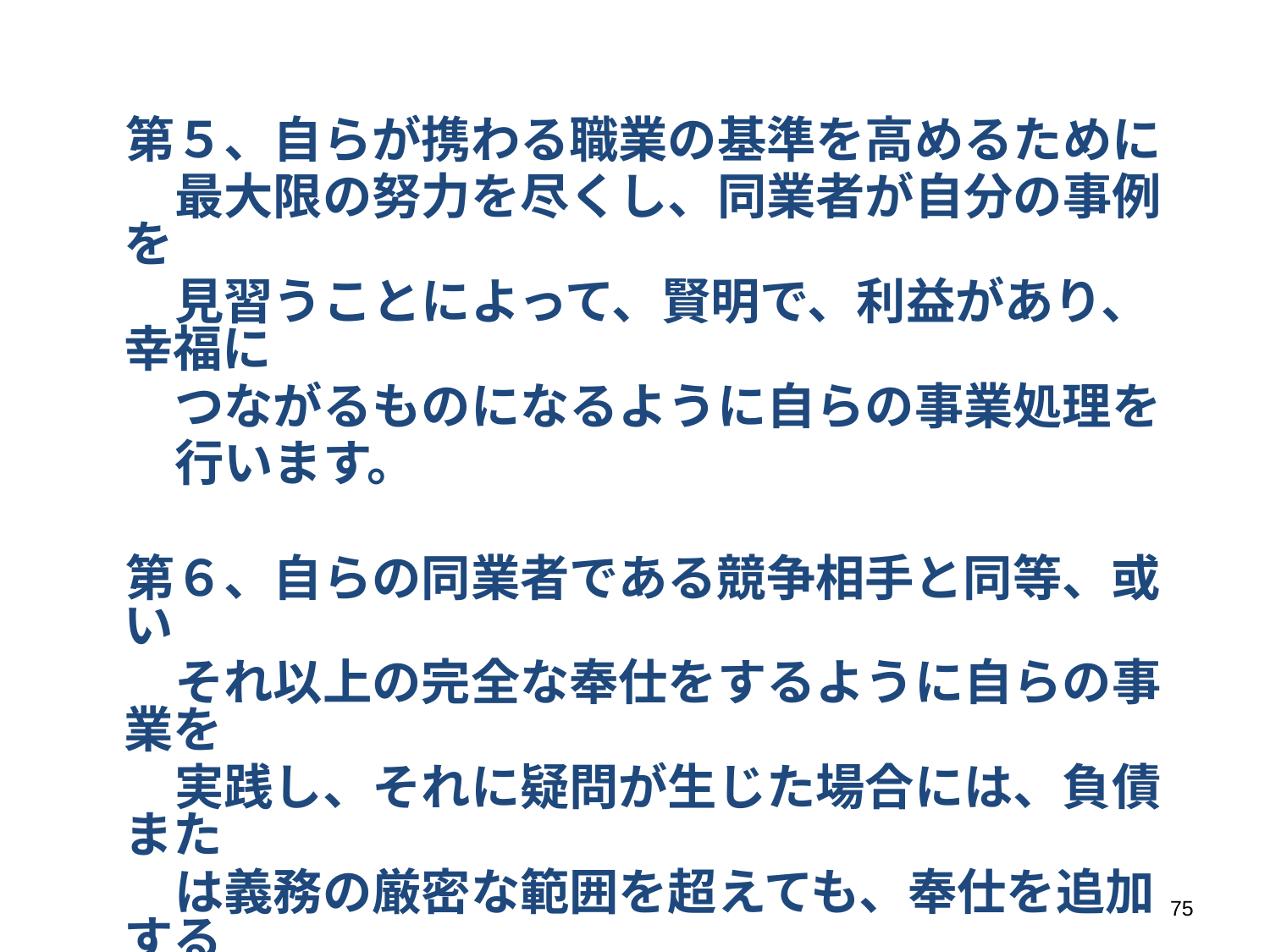

第５、自らが携わる職業の基準を高めるために
　　最大限の努力を尽くし、同業者が自分の事例を
　　見習うことによって、賢明で、利益があり、幸福に
　　つながるものになるように自らの事業処理を
　　行います。

　第６、自らの同業者である競争相手と同等、或い
　　それ以上の完全な奉仕をするように自らの事業を
　　実践し、それに疑問が生じた場合には、負債また
　　は義務の厳密な範囲を超えても、奉仕を追加する
　　べきです。

75